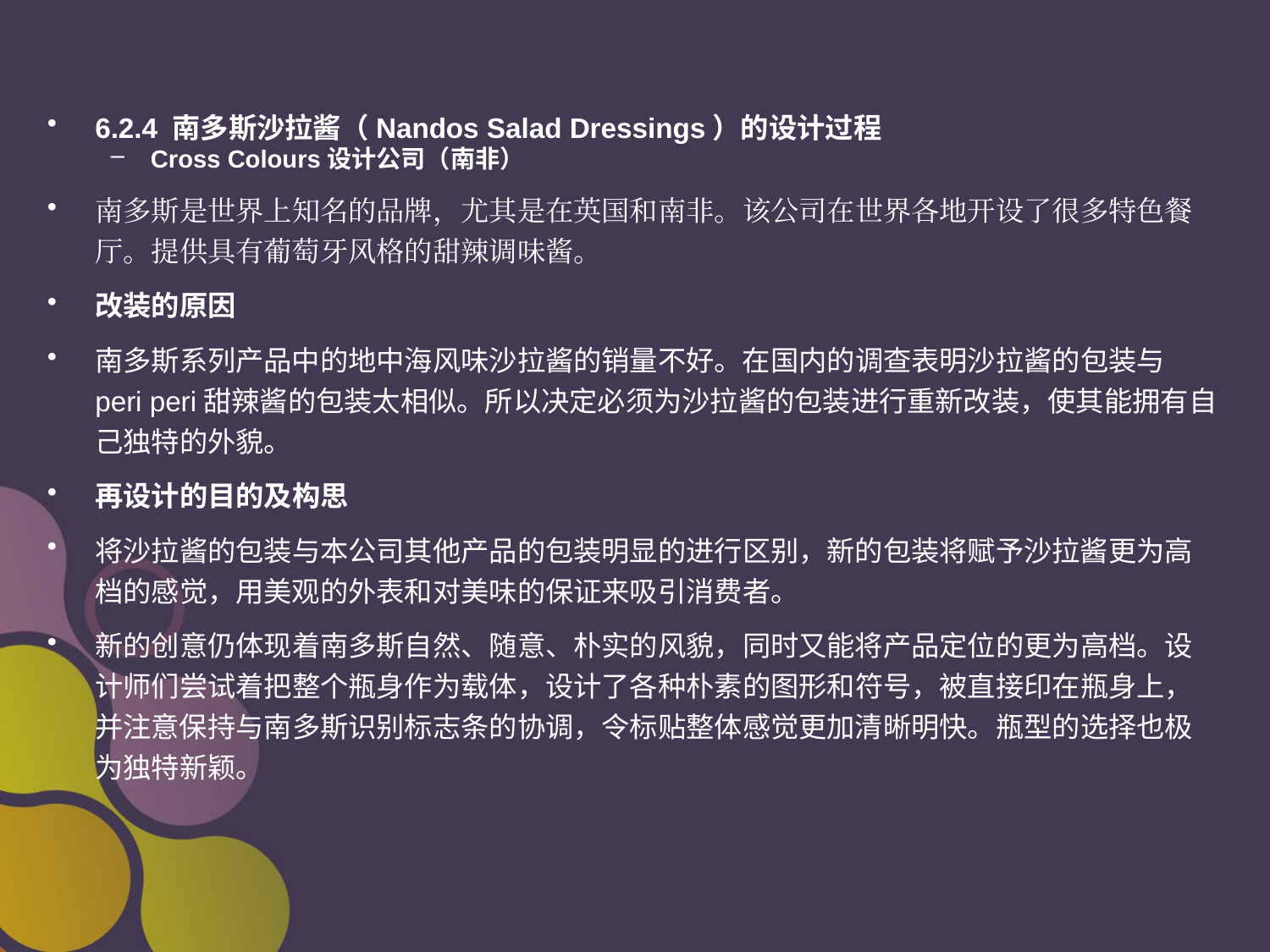

6.2.4 南多斯沙拉酱（Nandos Salad Dressings）的设计过程
Cross Colours设计公司（南非）
南多斯是世界上知名的品牌，尤其是在英国和南非。该公司在世界各地开设了很多特色餐厅。提供具有葡萄牙风格的甜辣调味酱。
改装的原因
南多斯系列产品中的地中海风味沙拉酱的销量不好。在国内的调查表明沙拉酱的包装与peri peri甜辣酱的包装太相似。所以决定必须为沙拉酱的包装进行重新改装，使其能拥有自己独特的外貌。
再设计的目的及构思
将沙拉酱的包装与本公司其他产品的包装明显的进行区别，新的包装将赋予沙拉酱更为高档的感觉，用美观的外表和对美味的保证来吸引消费者。
新的创意仍体现着南多斯自然、随意、朴实的风貌，同时又能将产品定位的更为高档。设计师们尝试着把整个瓶身作为载体，设计了各种朴素的图形和符号，被直接印在瓶身上，并注意保持与南多斯识别标志条的协调，令标贴整体感觉更加清晰明快。瓶型的选择也极为独特新颖。